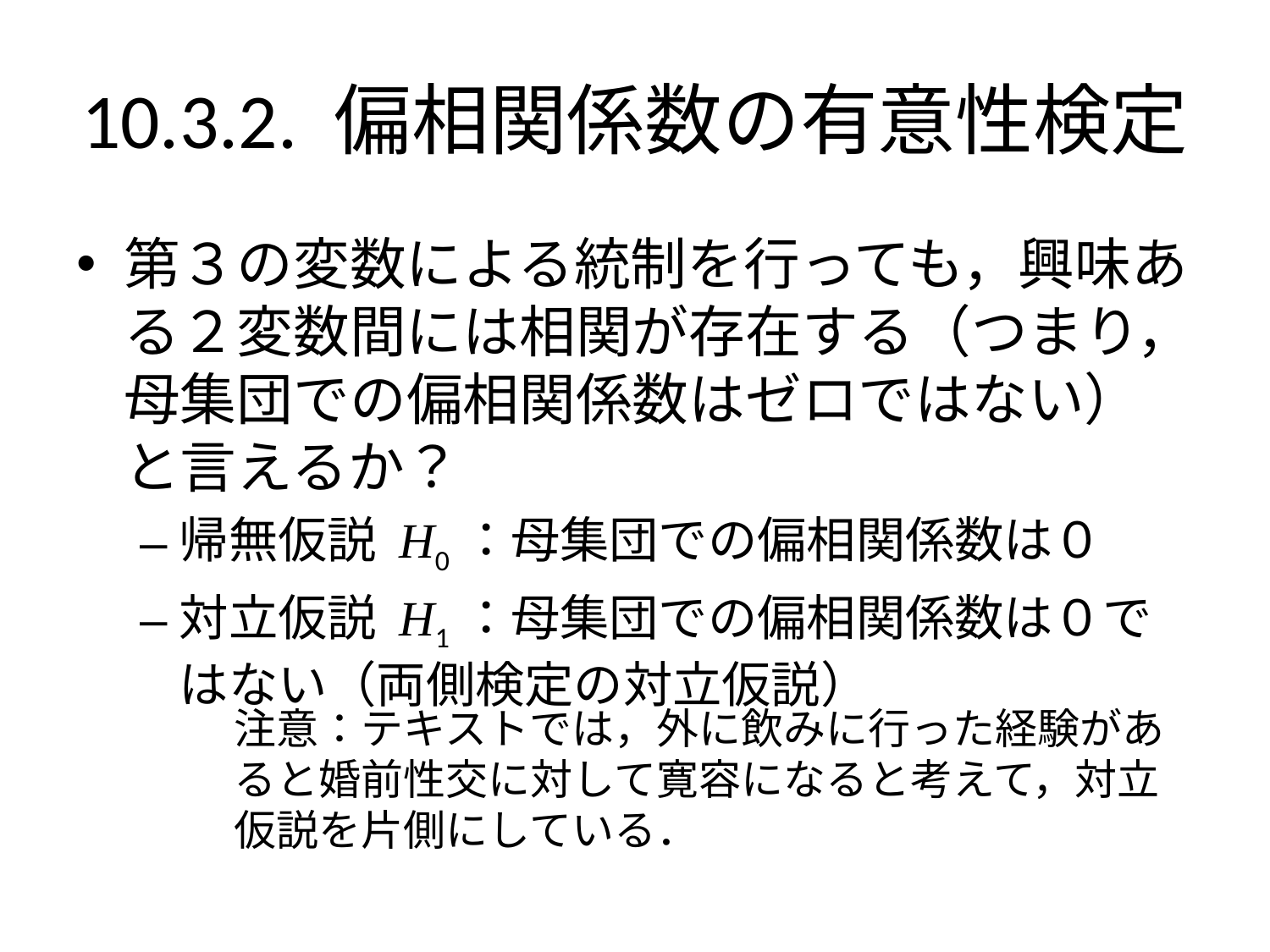

# 10.3.2. 偏相関係数の有意性検定
第３の変数による統制を行っても，興味ある２変数間には相関が存在する（つまり，母集団での偏相関係数はゼロではない）と言えるか？
帰無仮説 H0：母集団での偏相関係数は０
対立仮説 H1：母集団での偏相関係数は０ではない（両側検定の対立仮説）
注意：テキストでは，外に飲みに行った経験があると婚前性交に対して寛容になると考えて，対立仮説を片側にしている．